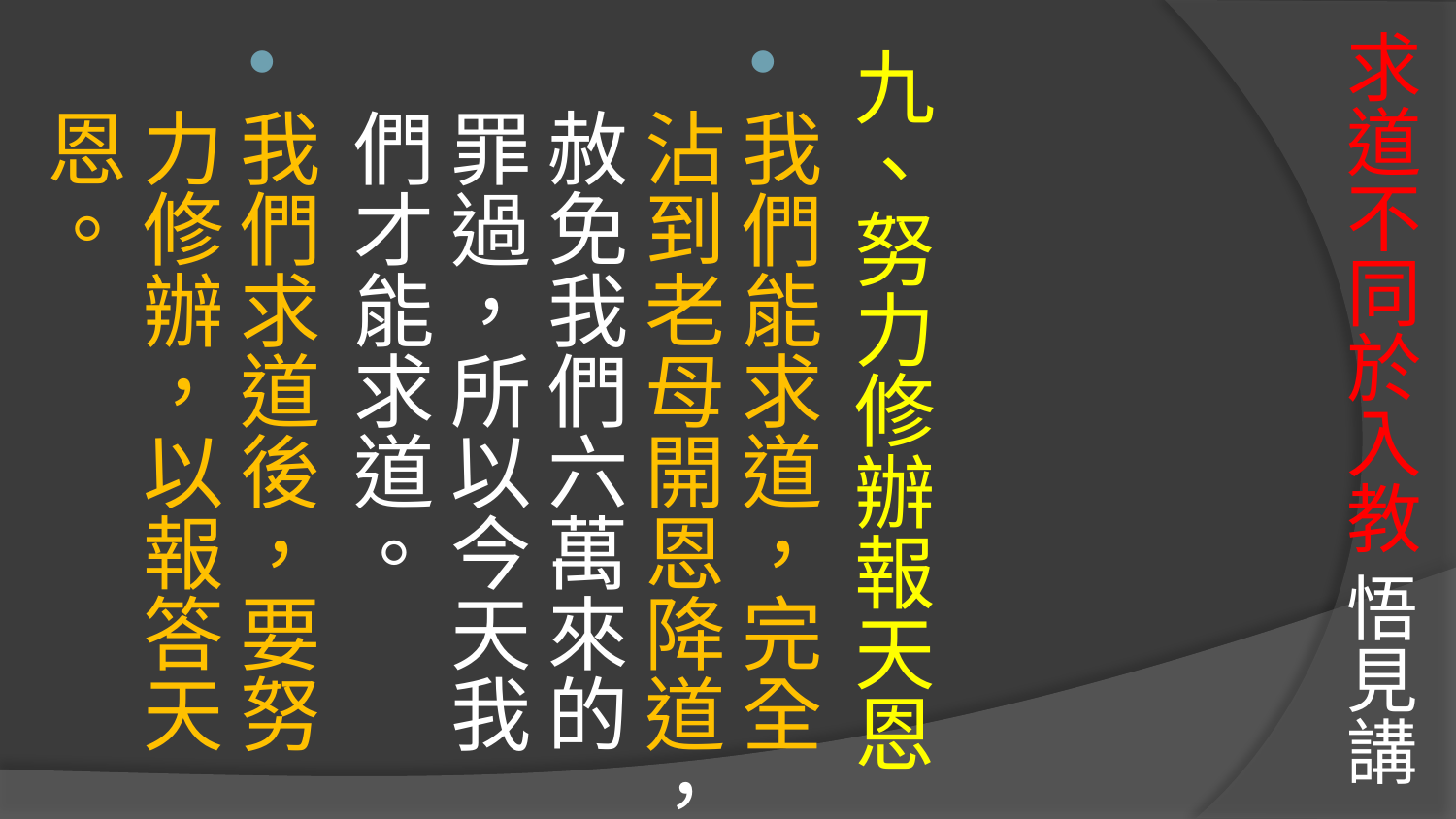

# 求道不同於入教 悟見講
九、努力修辦報天恩
我們能求道，完全沾到老母開恩降道，赦免我們六萬來的罪過，所以今天我們才能求道。
我們求道後，要努力修辦，以報答天恩。